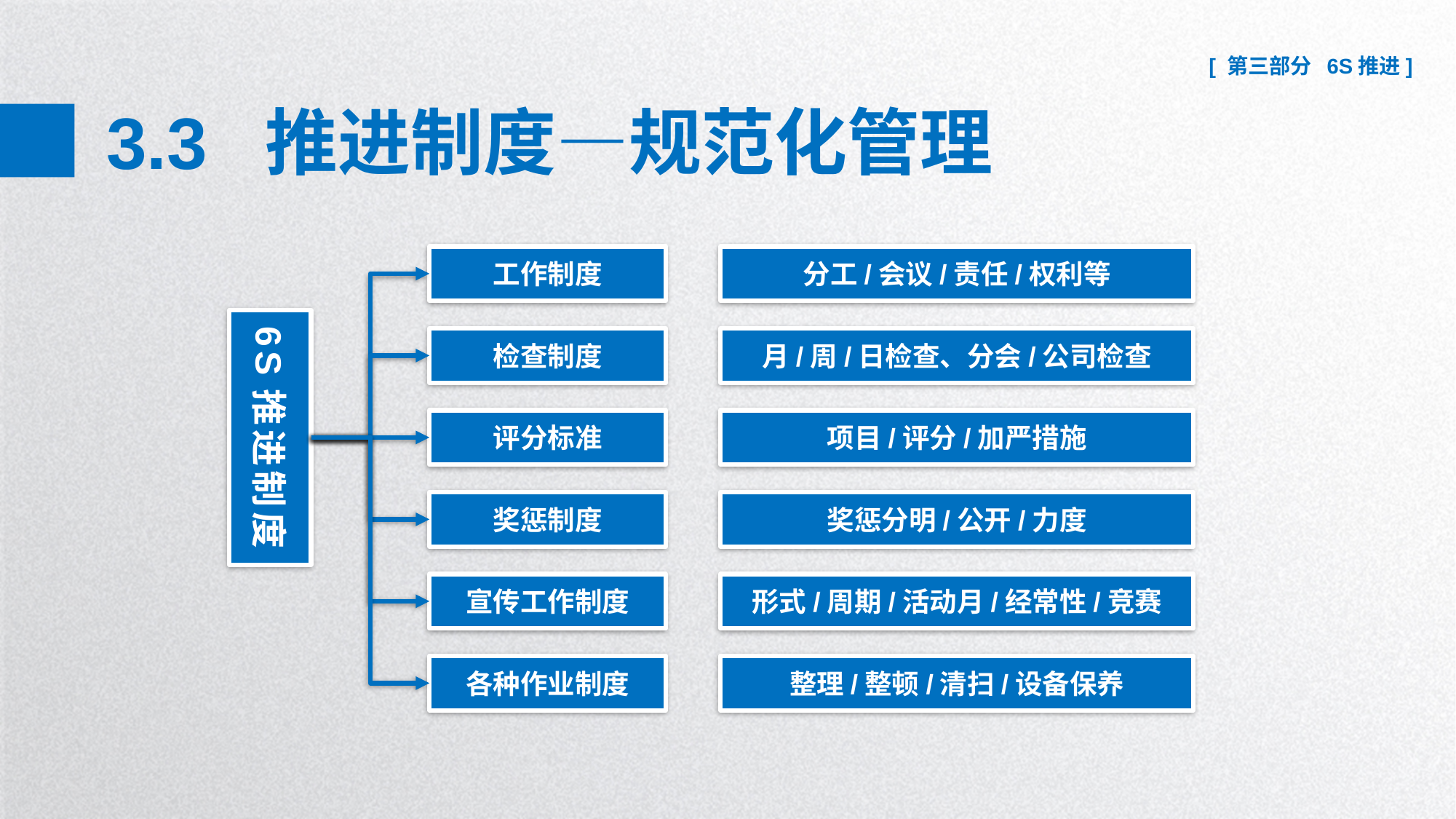

3.3  推进制度—规范化管理

工作制度
分工/会议/责任/权利等
6S推进制度
检查制度
月/周/日检查、分会/公司检查
评分标准
项目/评分/加严措施
奖惩制度
奖惩分明/公开/力度
宣传工作制度
形式/周期/活动月/经常性/竞赛
各种作业制度
整理/整顿/清扫/设备保养